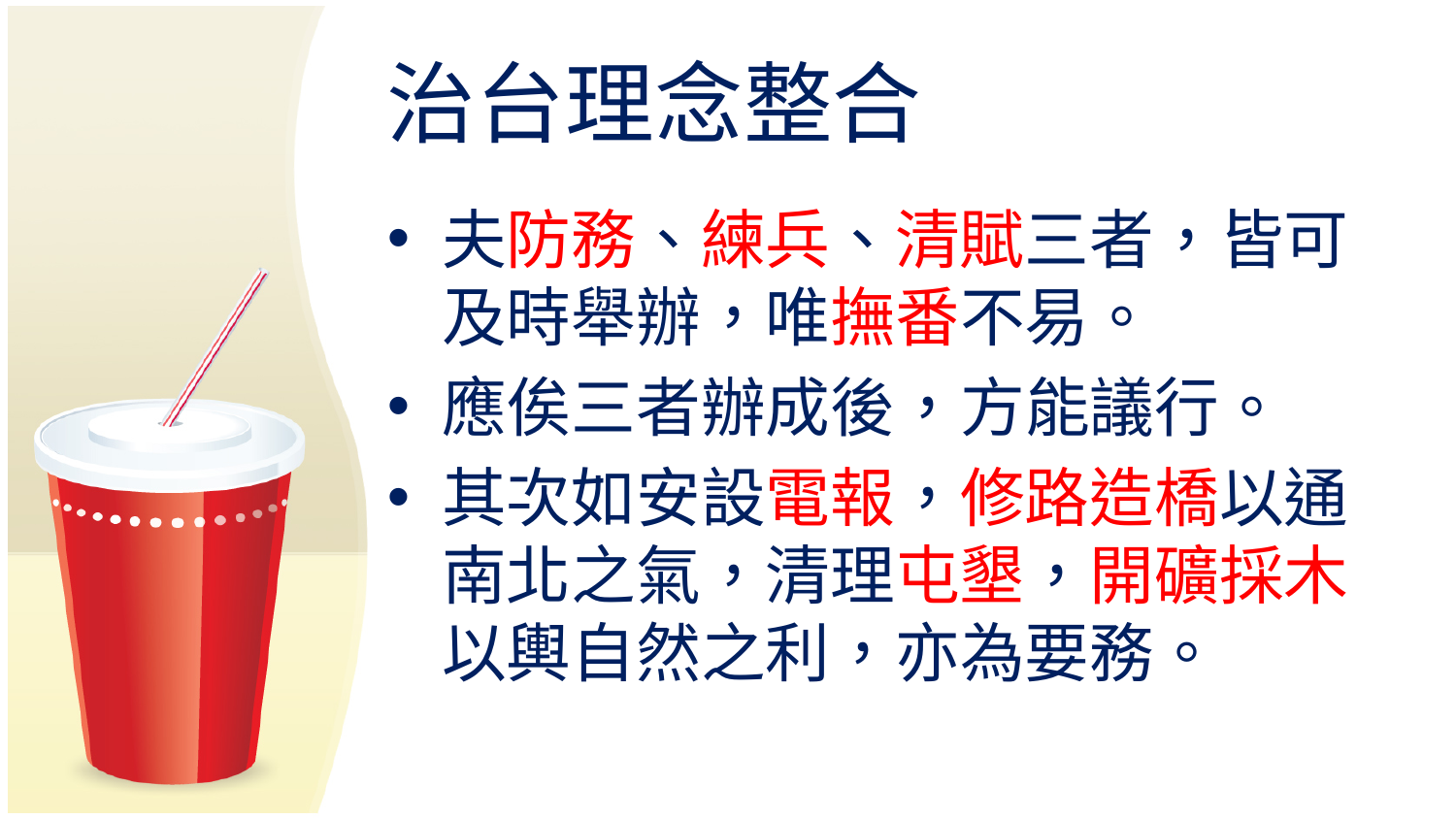

# 治台理念整合
夫防務、練兵、清賦三者，皆可及時舉辦，唯撫番不易。
應俟三者辦成後，方能議行。
其次如安設電報，修路造橋以通南北之氣，清理屯墾，開礦採木以輿自然之利，亦為要務。